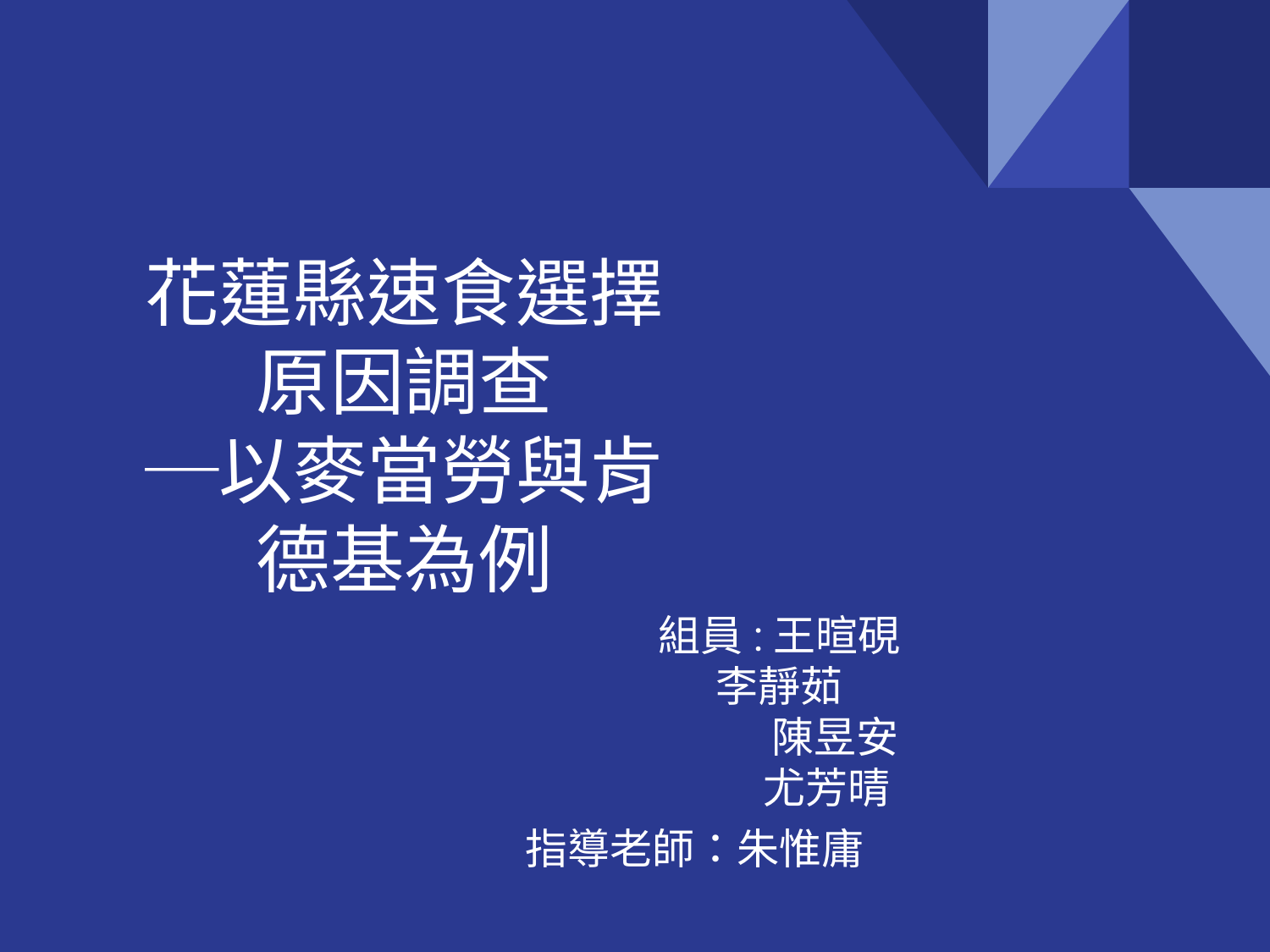

# 花蓮縣速食選擇原因調查 ─以麥當勞與肯德基為例
組員:王暄硯
        李靜茹
                         陳昱安
        尤芳晴
指導老師：朱惟庸